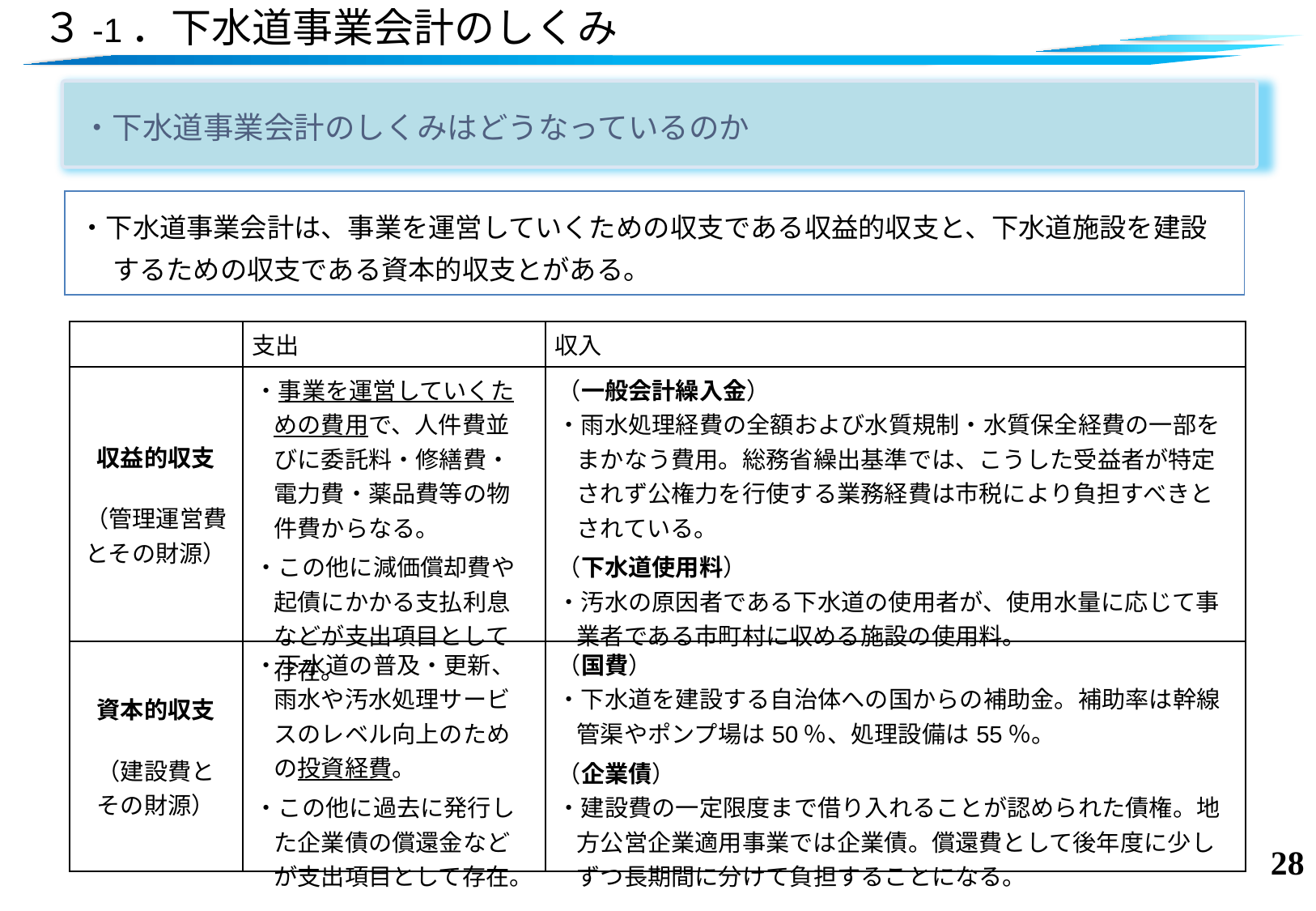

# ３-1．下水道事業会計のしくみ
・下水道事業会計のしくみはどうなっているのか
・下水道事業会計は、事業を運営していくための収支である収益的収支と、下水道施設を建設するための収支である資本的収支とがある。
|  | 支出 | 収入 |
| --- | --- | --- |
| 収益的収支 （管理運営費とその財源） | ・事業を運営していくための費用で、人件費並びに委託料・修繕費・電力費・薬品費等の物件費からなる。 ・この他に減価償却費や起債にかかる支払利息などが支出項目として存在。 | （一般会計繰入金） ・雨水処理経費の全額および水質規制・水質保全経費の一部をまかなう費用。総務省繰出基準では、こうした受益者が特定されず公権力を行使する業務経費は市税により負担すべきとされている。 （下水道使用料） ・汚水の原因者である下水道の使用者が、使用水量に応じて事業者である市町村に収める施設の使用料。 |
| 資本的収支 （建設費と その財源） | ・下水道の普及・更新、雨水や汚水処理サービスのレベル向上のための投資経費。 ・この他に過去に発行した企業債の償還金などが支出項目として存在。 | （国費） ・下水道を建設する自治体への国からの補助金。補助率は幹線管渠やポンプ場は50％、処理設備は55％。 （企業債） ・建設費の一定限度まで借り入れることが認められた債権。地方公営企業適用事業では企業債。償還費として後年度に少しずつ長期間に分けて負担することになる。 |
28